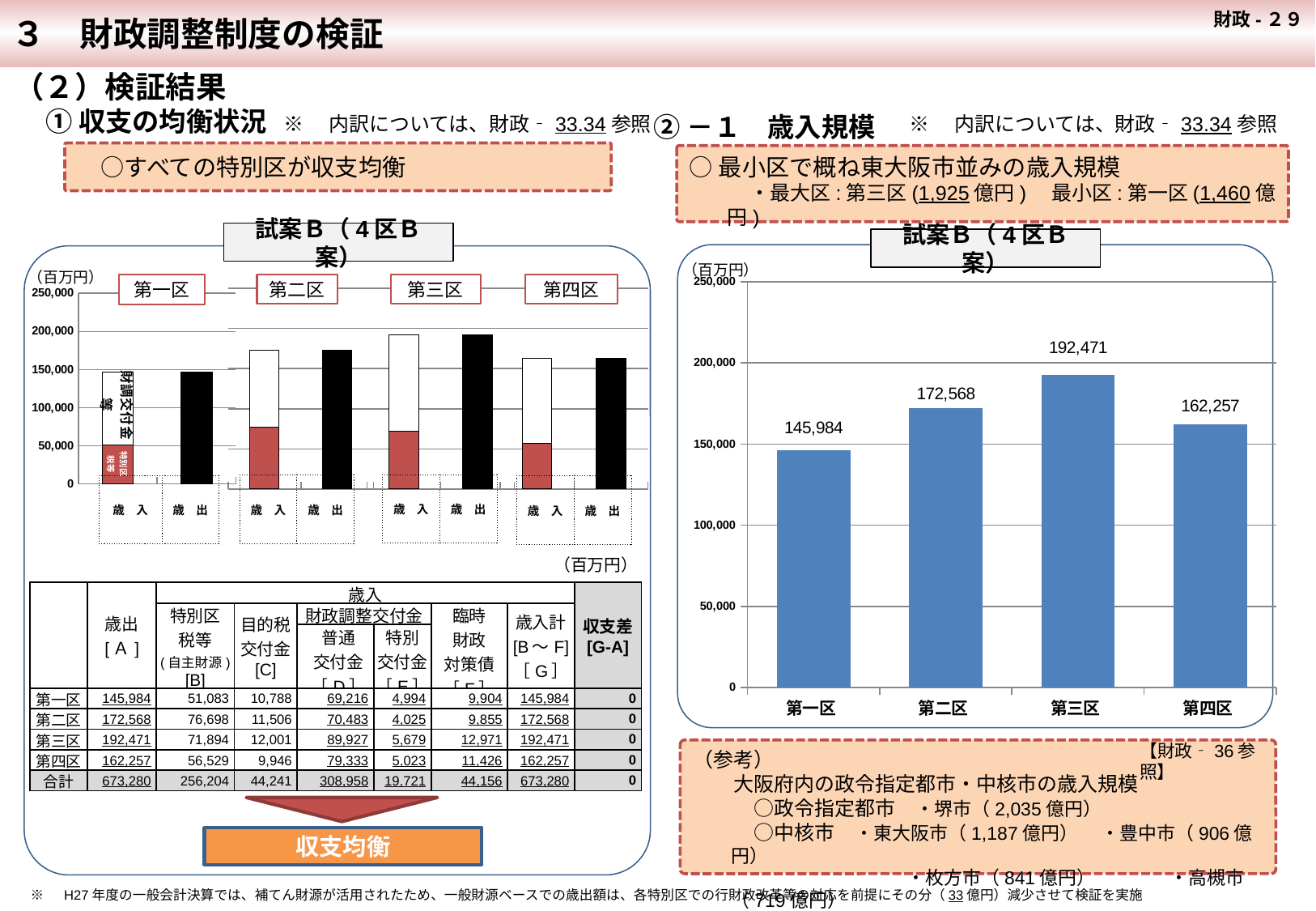

３　財政調整制度の検証
 財政-２９
（２）検証結果
①収支の均衡状況
②－１　歳入規模
※　内訳については、財政‐33.34参照
※　内訳については、財政‐33.34参照
　○すべての特別区が収支均衡
○最小区で概ね東大阪市並みの歳入規模
　　　・最大区:第三区(1,925億円)　最小区:第一区(1,460億円)
試案Ｂ（4区Ｂ案）
試案Ｂ（4区Ｂ案）

（百万円）
（百万円）

### Chart

| Category |  |
|---|---|
| 第一区  | 146213.0 |
| 第二区  | 172333.0 |
| 第三区  | 192415.0 |
| 第四区  | 162318.0 |
第一区
第二区
第三区
第四区

### Chart

| Category |  |  |
|---|---|---|

### Chart

| Category |  |  |
|---|---|---|

### Chart

| Category |  |  |
|---|---|---|

### Chart

| Category |  |  |
|---|---|---|
| 歳　入 | 歳　出 |
| --- | --- |
| 歳　入 | 歳　出 |
| --- | --- |
| 歳　入 | 歳　出 |
| --- | --- |
| 歳　入 | 歳　出 |
| --- | --- |
（百万円）
|  | 歳出 [Ａ] | 歳入 |  |  |  |  |  | 収支差 [G-A] |
| --- | --- | --- | --- | --- | --- | --- | --- | --- |
|  |  | 特別区 税等 (自主財源) [B] | 目的税 交付金 [C] | 財政調整交付金 |  | 臨時 財政 対策債 ［F］ | 歳入計 [B～F] ［G］ |  |
|  |  |  |  | 普通 交付金 ［D］ | 特別 交付金 ［E］ |  |  |  |
| 第一区 | 145,984 | 51,083 | 10,788 | 69,216 | 4,994 | 9,904 | 145,984 | 0 |
| 第二区 | 172,568 | 76,698 | 11,506 | 70,483 | 4,025 | 9,855 | 172,568 | 0 |
| 第三区 | 192,471 | 71,894 | 12,001 | 89,927 | 5,679 | 12,971 | 192,471 | 0 |
| 第四区 | 162,257 | 56,529 | 9,946 | 79,333 | 5,023 | 11,426 | 162,257 | 0 |
| 合計 | 673,280 | 256,204 | 44,241 | 308,958 | 19,721 | 44,156 | 673,280 | 0 |

（参考）
　　大阪府内の政令指定都市・中核市の歳入規模
　　　○政令指定都市　・堺市（2,035億円）
　　　○中核市　・東大阪市（1,187億円）　 ・豊中市（906億円）
 　　　　　　　　　　　・枚方市（841億円）　　　　・高槻市（719億円）
【財政‐36参照】
収支均衡
※　H27年度の一般会計決算では、補てん財源が活用されたため、一般財源ベースでの歳出額は、各特別区での行財政改革等の対応を前提にその分（33億円）減少させて検証を実施